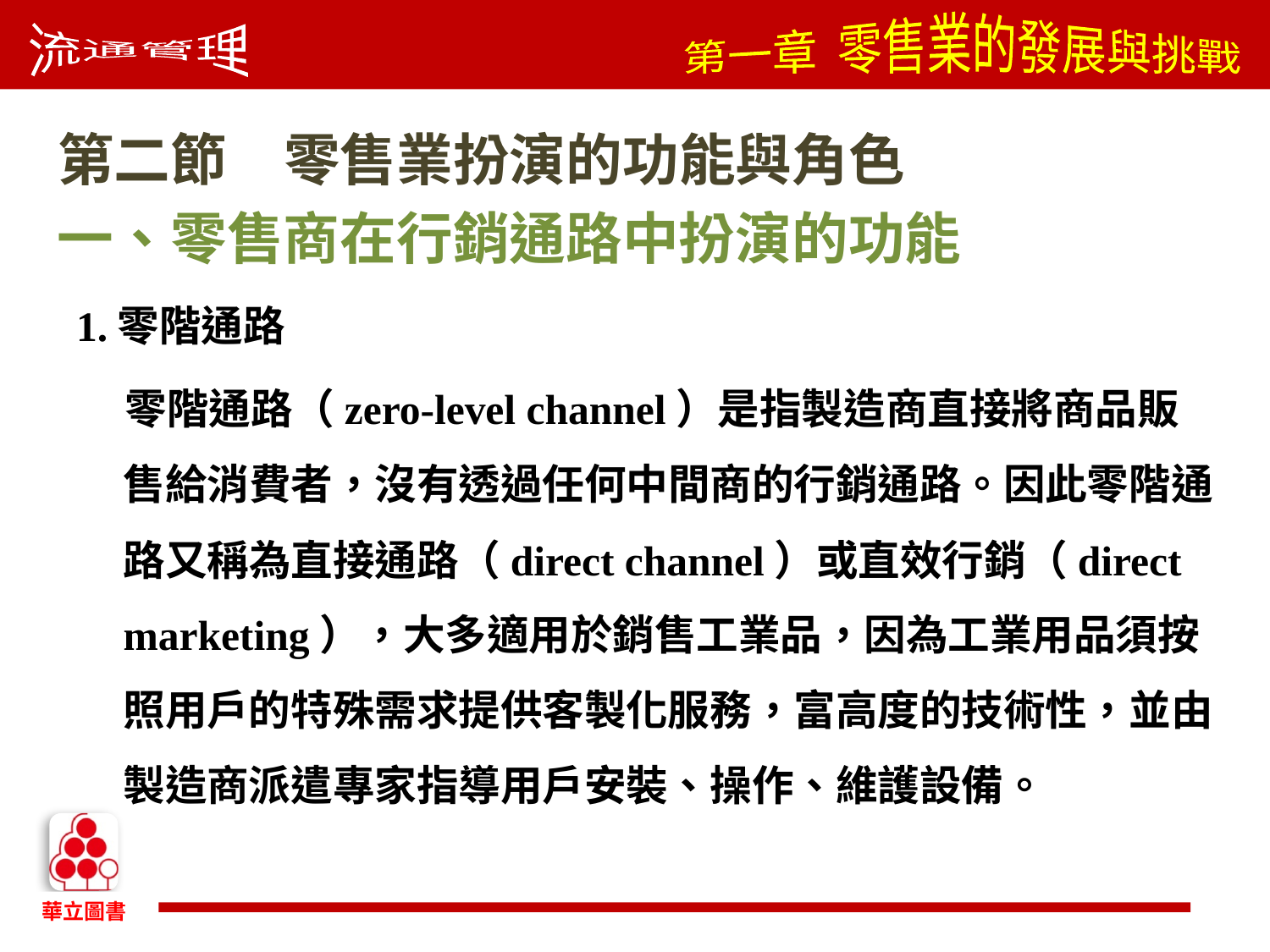

第二節　零售業扮演的功能與角色
一、零售商在行銷通路中扮演的功能
1.零階通路
零階通路（zero-level channel）是指製造商直接將商品販售給消費者，沒有透過任何中間商的行銷通路。因此零階通路又稱為直接通路（direct channel）或直效行銷（direct marketing），大多適用於銷售工業品，因為工業用品須按照用戶的特殊需求提供客製化服務，富高度的技術性，並由製造商派遣專家指導用戶安裝、操作、維護設備。